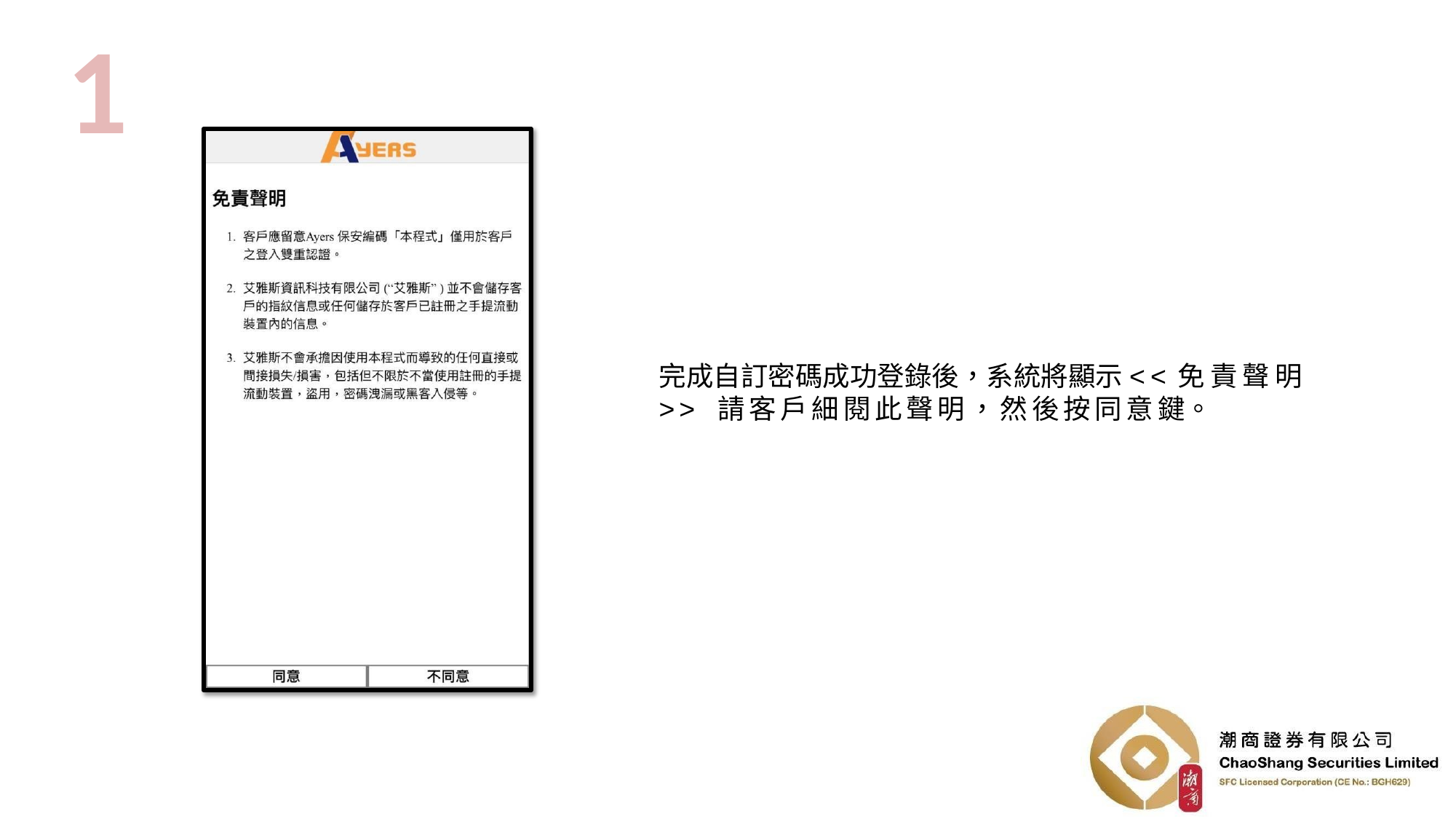

1

完成自訂密碼成功登錄後，系統將顯示<<免責聲明>> 請客戶細閱此聲明，然後按同意鍵。